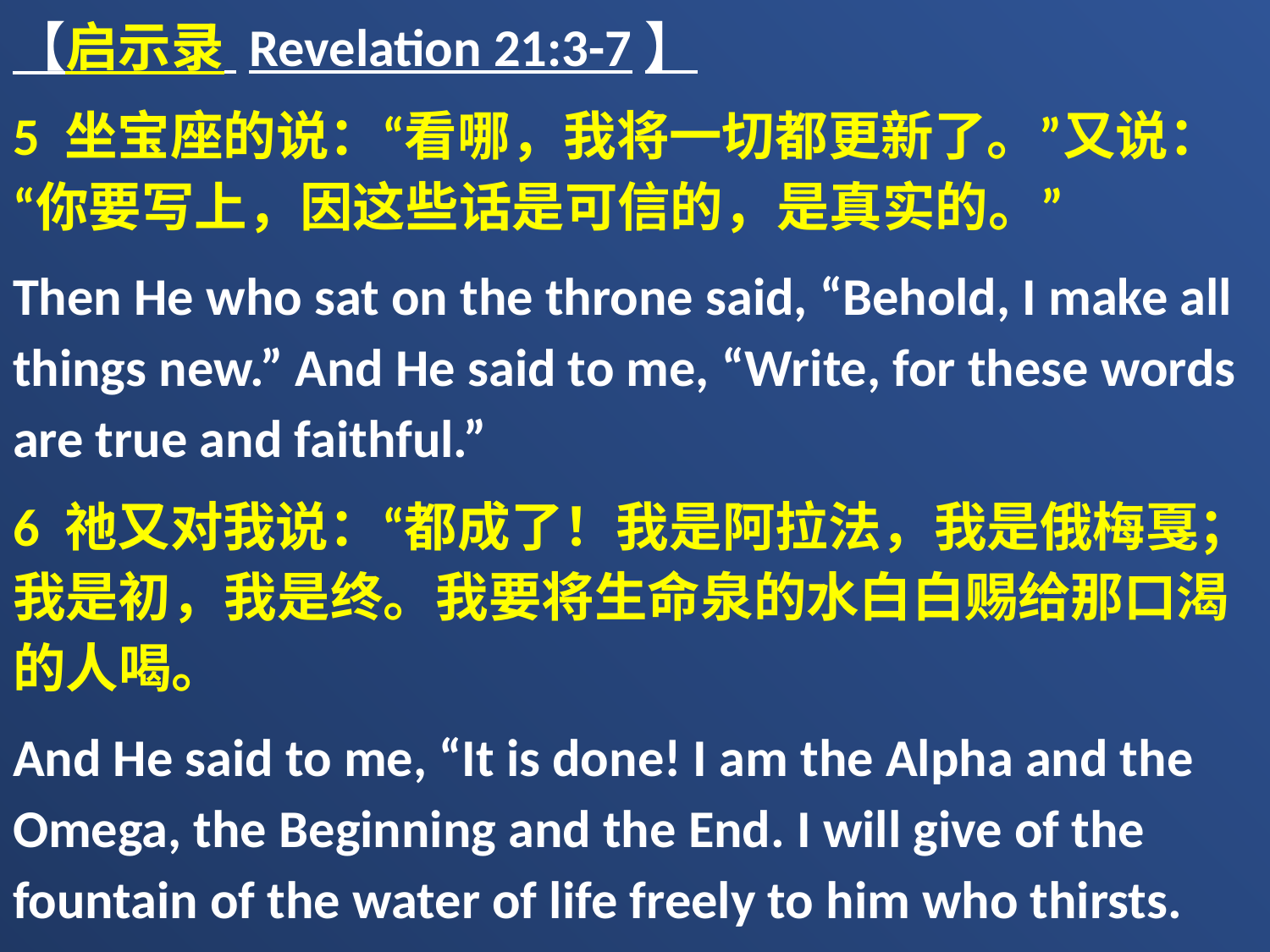

【启示录 Revelation 21:3-7】
5 坐宝座的说：“看哪，我将一切都更新了。”又说：“你要写上，因这些话是可信的，是真实的。”
Then He who sat on the throne said, “Behold, I make all things new.” And He said to me, “Write, for these words are true and faithful.”
6 祂又对我说：“都成了！我是阿拉法，我是俄梅戛；我是初，我是终。我要将生命泉的水白白赐给那口渴的人喝。
And He said to me, “It is done! I am the Alpha and the Omega, the Beginning and the End. I will give of the fountain of the water of life freely to him who thirsts.